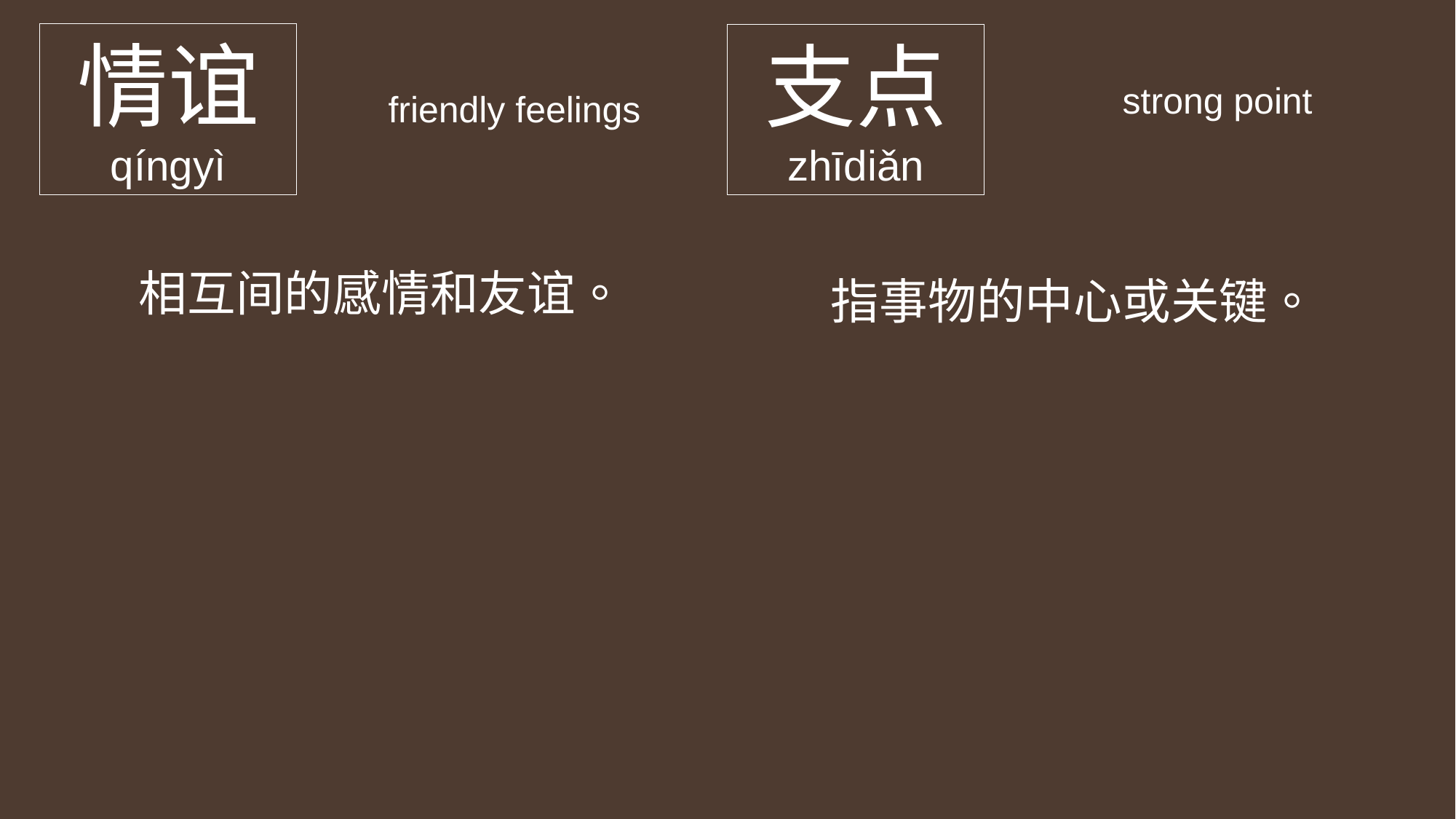

情谊
qíngyì
支点
zhīdiǎn
strong point
friendly feelings
相互间的感情和友谊。
指事物的中心或关键。